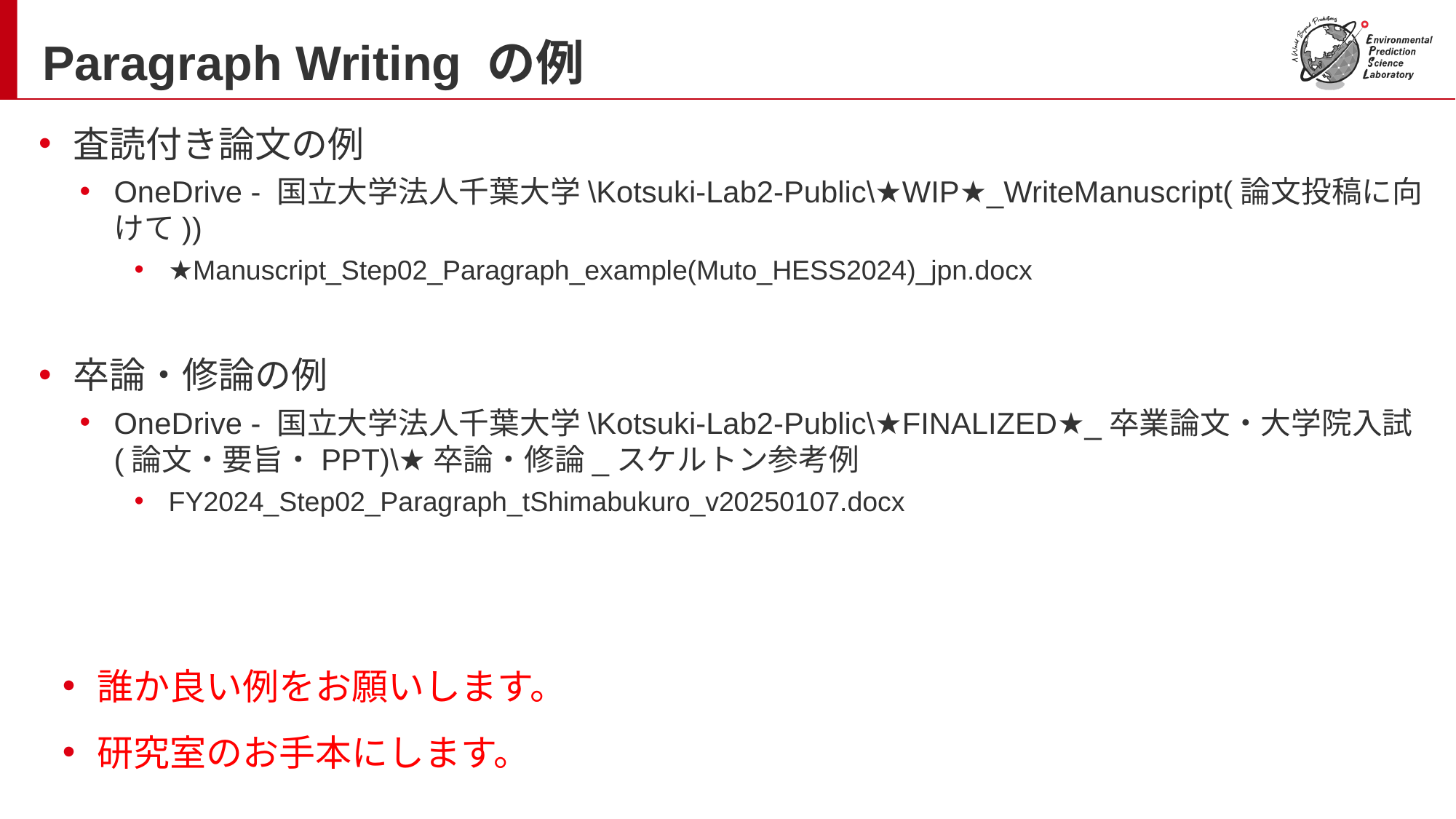

# Paragraph Writing の例
査読付き論文の例
OneDrive - 国立大学法人千葉大学\Kotsuki-Lab2-Public\★WIP★_WriteManuscript(論文投稿に向けて))
★Manuscript_Step02_Paragraph_example(Muto_HESS2024)_jpn.docx

卒論・修論の例
OneDrive - 国立大学法人千葉大学\Kotsuki-Lab2-Public\★FINALIZED★_卒業論文・大学院入試(論文・要旨・PPT)\★卒論・修論_スケルトン参考例
FY2024_Step02_Paragraph_tShimabukuro_v20250107.docx

誰か良い例をお願いします。
研究室のお手本にします。